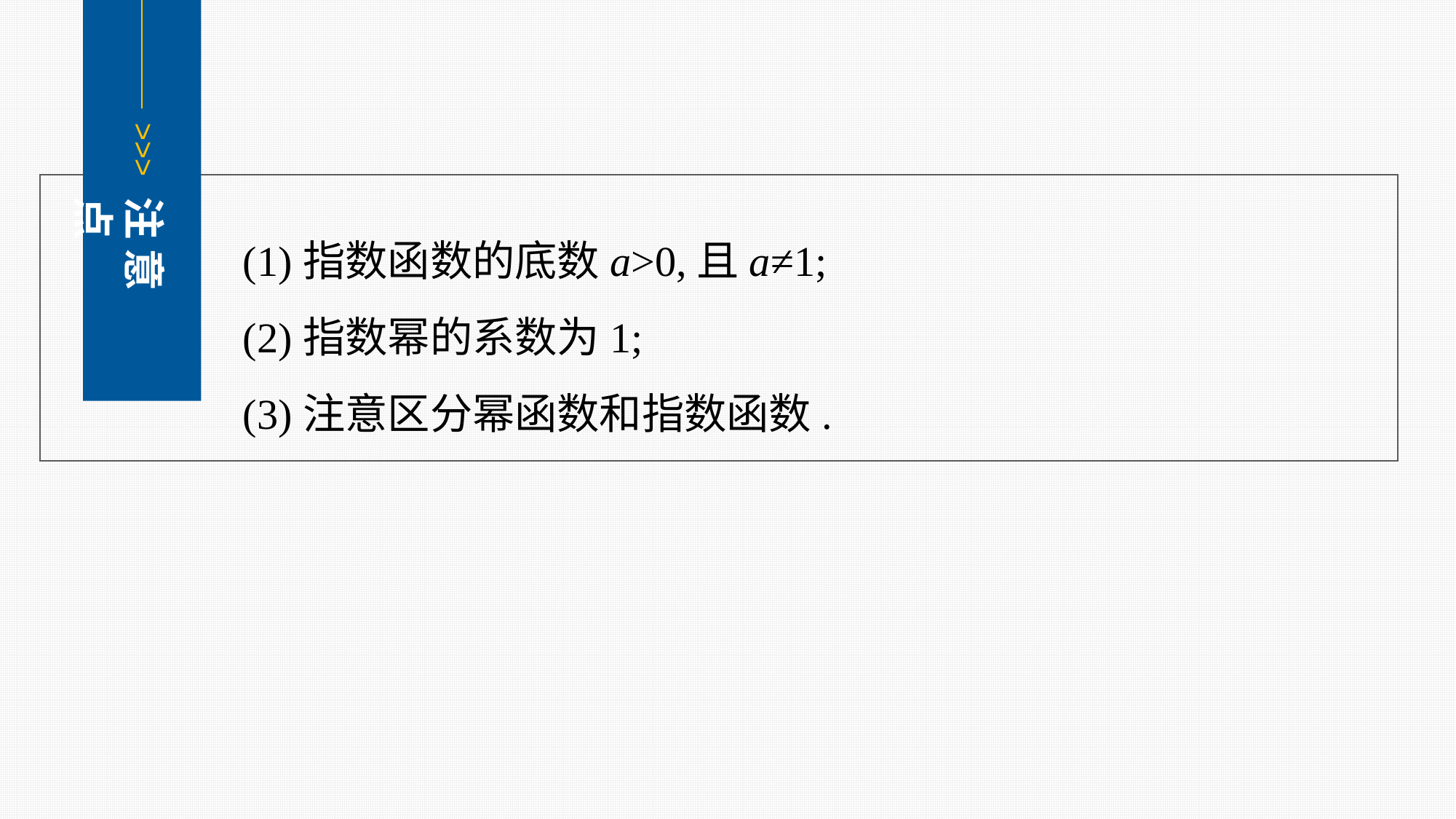

<<<
注 意 点

(1)指数函数的底数a>0,且a≠1;
(2)指数幂的系数为1;
(3)注意区分幂函数和指数函数.